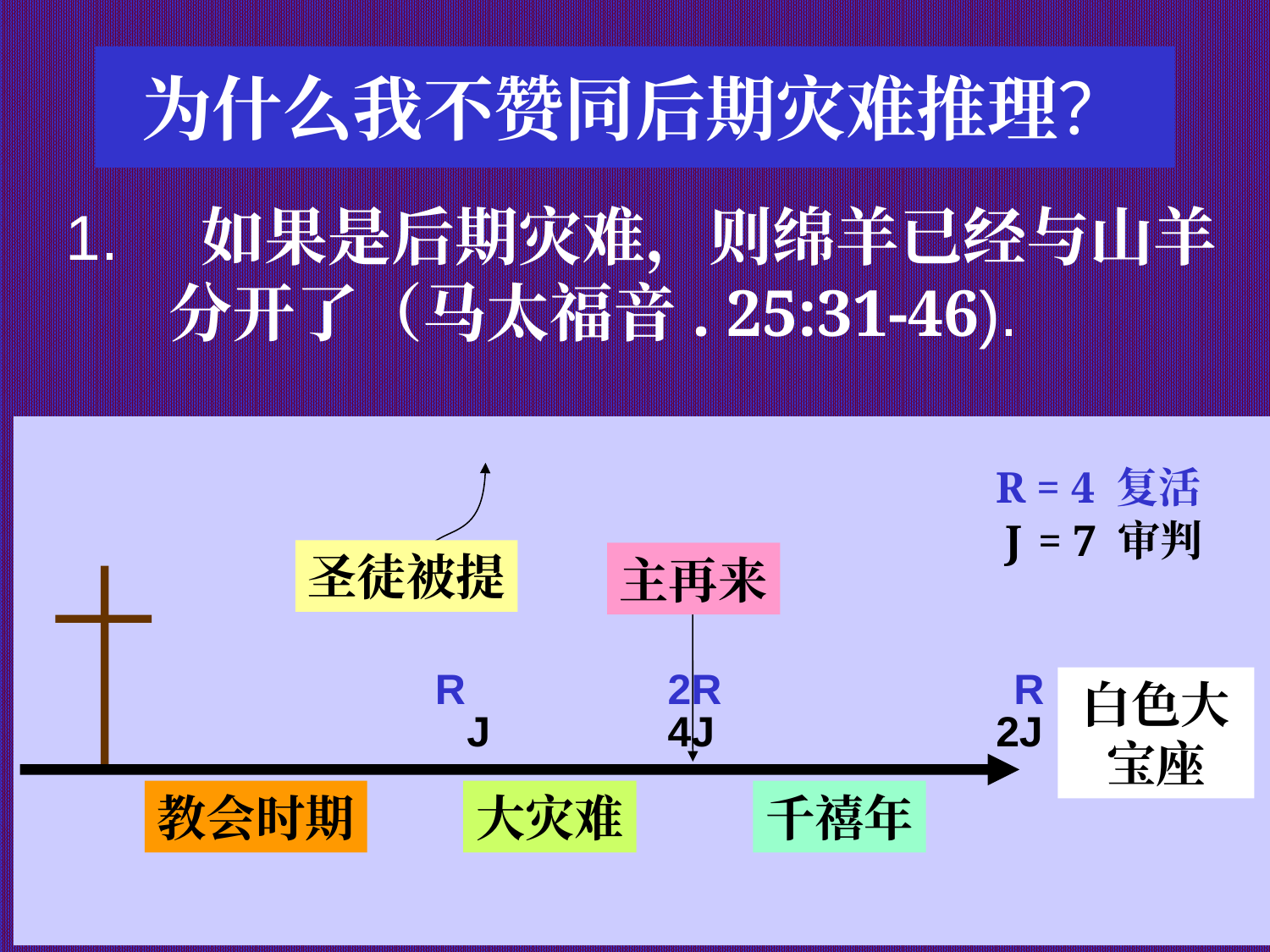

为什么我不赞同后期灾难推理？
1.	 如果是后期灾难，则绵羊已经与山羊分开了（马太福音. 25:31-46).

R = 4 复活
J  = 7 审判
圣徒被提
主再来

R
2R
R
白色大宝座
J
4J
2J

教会时期
大灾难
千禧年